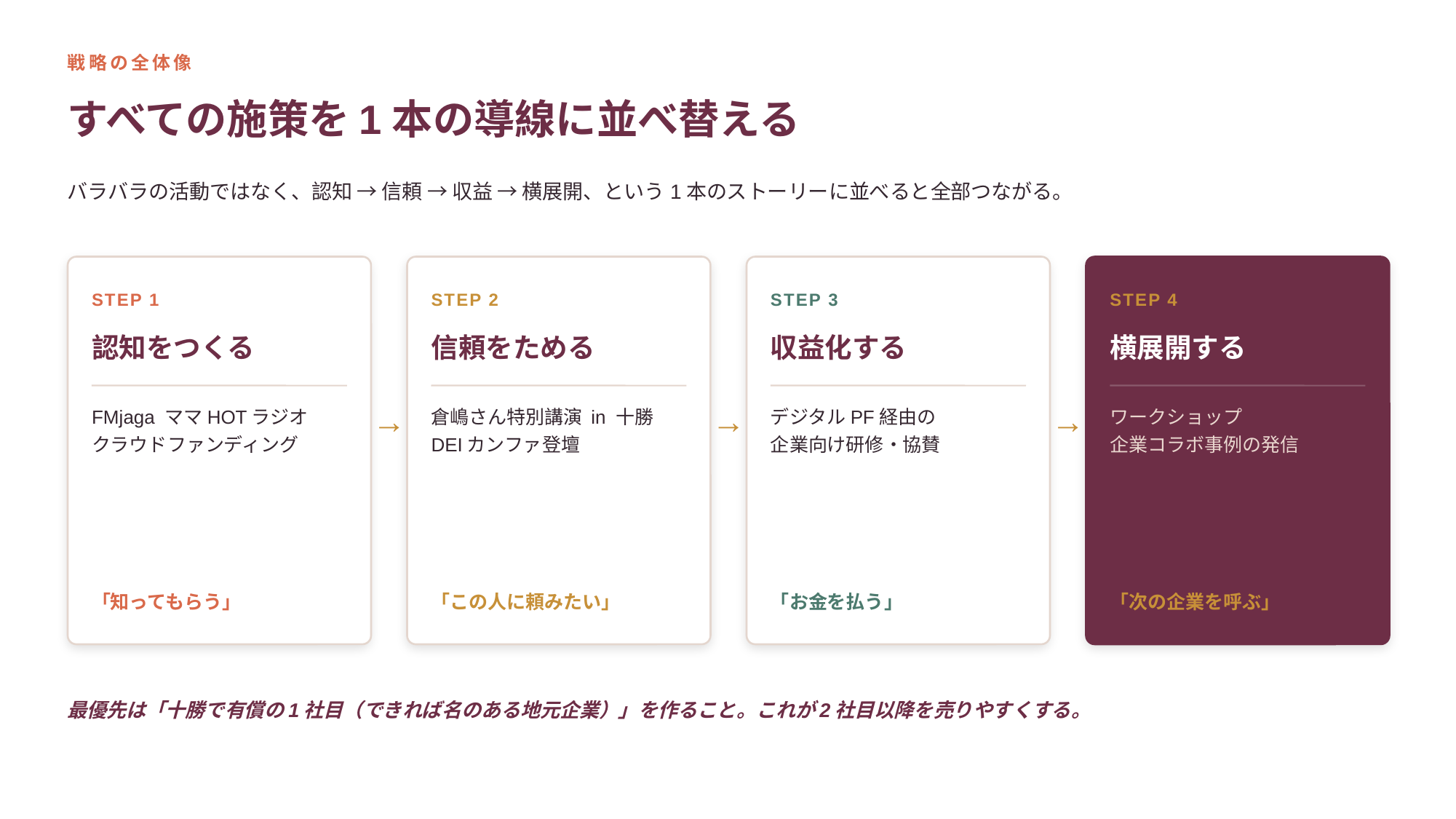

戦略の全体像
すべての施策を1本の導線に並べ替える
バラバラの活動ではなく、認知 → 信頼 → 収益 → 横展開、という1本のストーリーに並べると全部つながる。

STEP 1
STEP 2
STEP 3
STEP 4
認知をつくる
信頼をためる
収益化する
横展開する

→
→
→
FMjaga ママHOTラジオ
クラウドファンディング
倉嶋さん特別講演 in 十勝
DEIカンファ登壇
デジタルPF経由の
企業向け研修・協賛
ワークショップ
企業コラボ事例の発信
「知ってもらう」
「この人に頼みたい」
「お金を払う」
「次の企業を呼ぶ」
最優先は「十勝で有償の1社目（できれば名のある地元企業）」を作ること。これが2社目以降を売りやすくする。